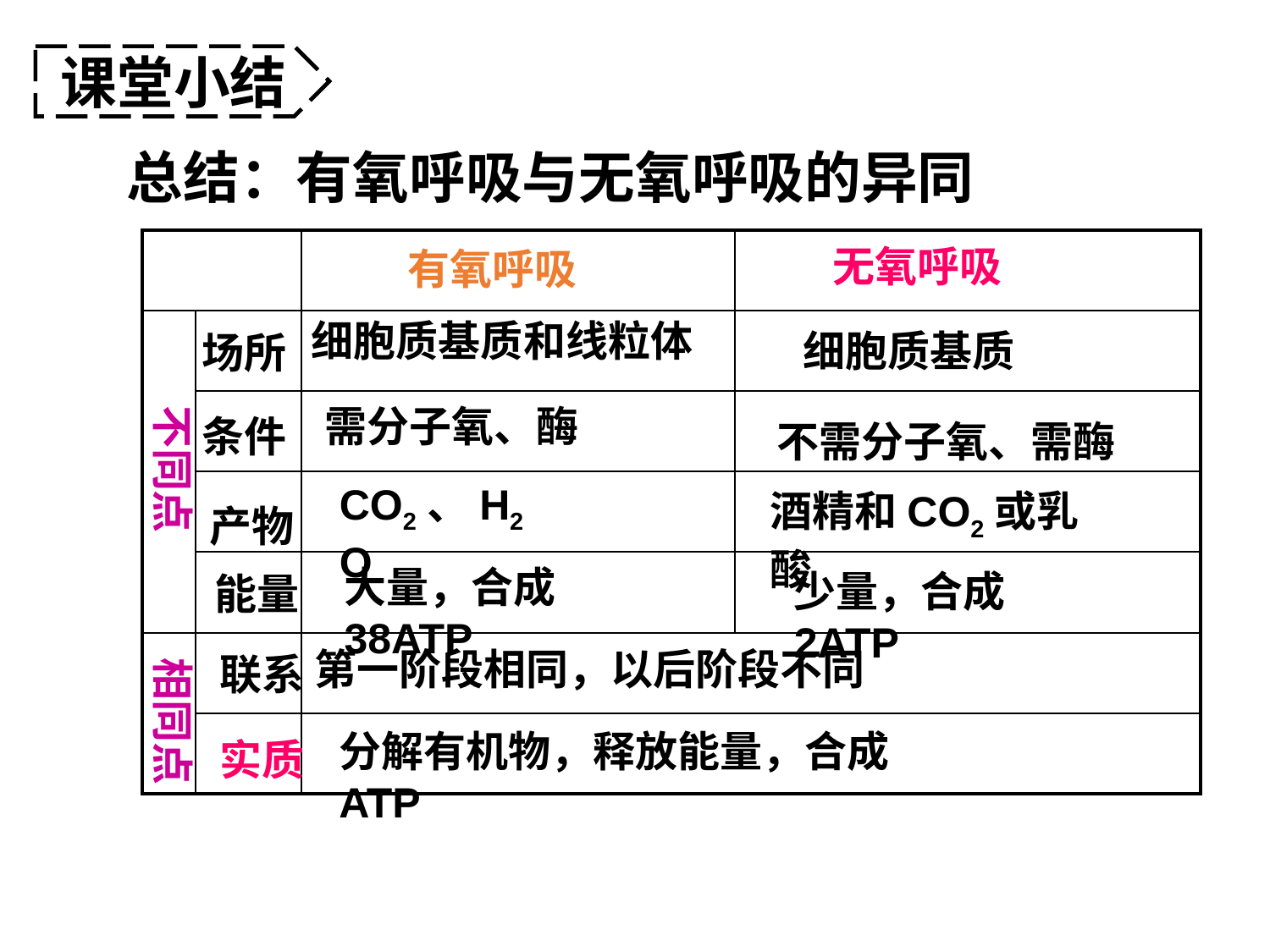

课堂小结
总结：有氧呼吸与无氧呼吸的异同
|  |  |  |  |
| --- | --- | --- | --- |
|  |  |  |  |
|  |  |  |  |
|  |  |  |  |
|  |  |  |  |
|  |  |  |  |
|  |  |  |  |
无氧呼吸
有氧呼吸
细胞质基质和线粒体
细胞质基质
场所

需分子氧、酶
不同点
条件
不需分子氧、需酶
CO2、H2O
酒精和CO2或乳酸
产物
大量，合成38ATP
少量，合成2ATP
能量
第一阶段相同，以后阶段不同
联系
相同点
分解有机物，释放能量，合成ATP
实质